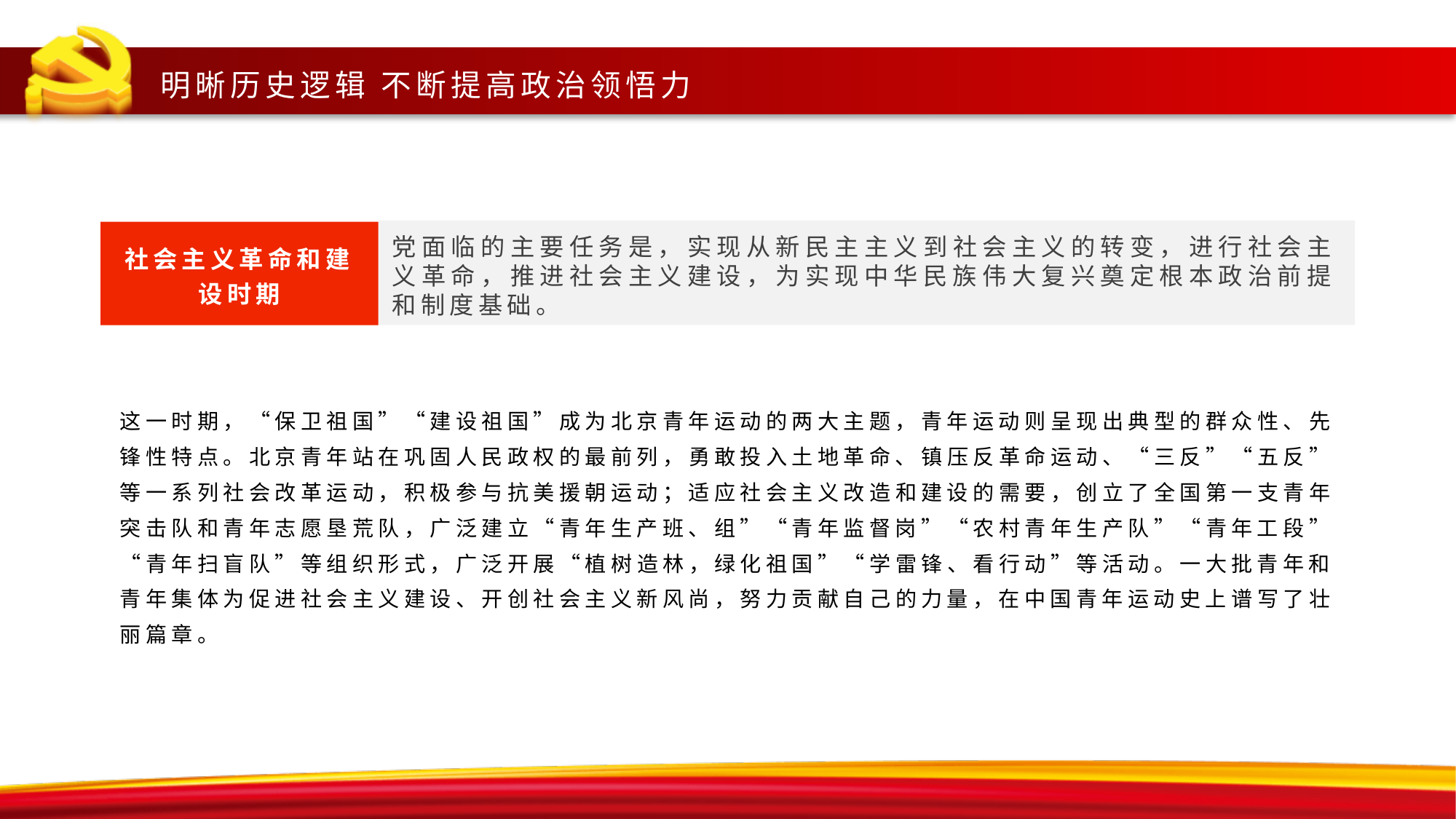

明晰历史逻辑 不断提高政治领悟力

社会主义革命和建设时期
党面临的主要任务是，实现从新民主主义到社会主义的转变，进行社会主义革命，推进社会主义建设，为实现中华民族伟大复兴奠定根本政治前提和制度基础。
这一时期，“保卫祖国”“建设祖国”成为北京青年运动的两大主题，青年运动则呈现出典型的群众性、先锋性特点。北京青年站在巩固人民政权的最前列，勇敢投入土地革命、镇压反革命运动、“三反”“五反”等一系列社会改革运动，积极参与抗美援朝运动；适应社会主义改造和建设的需要，创立了全国第一支青年突击队和青年志愿垦荒队，广泛建立“青年生产班、组”“青年监督岗”“农村青年生产队”“青年工段”“青年扫盲队”等组织形式，广泛开展“植树造林，绿化祖国”“学雷锋、看行动”等活动。一大批青年和青年集体为促进社会主义建设、开创社会主义新风尚，努力贡献自己的力量，在中国青年运动史上谱写了壮丽篇章。